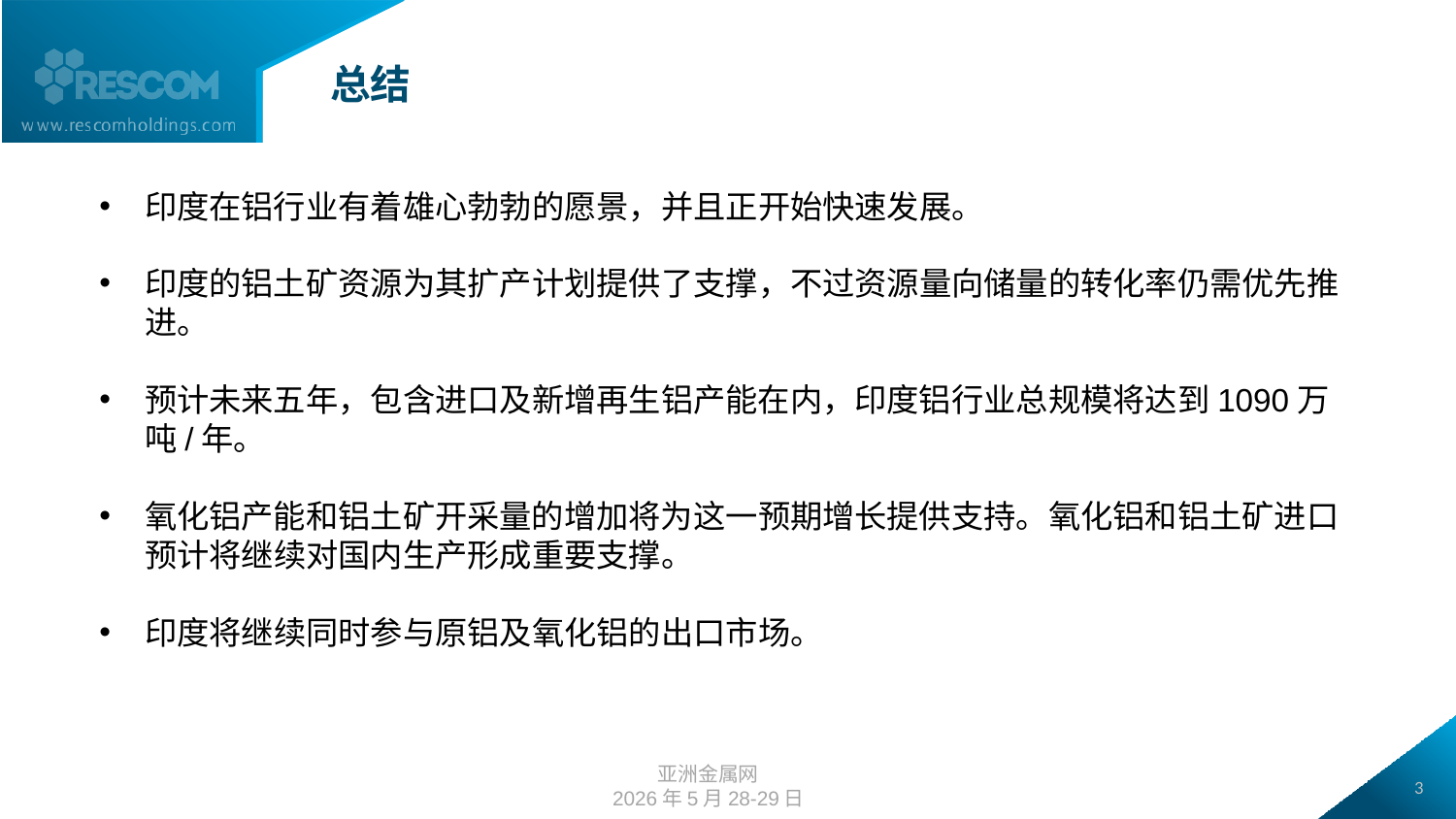

# 总结
印度在铝行业有着雄心勃勃的愿景，并且正开始快速发展。

印度的铝土矿资源为其扩产计划提供了支撑，不过资源量向储量的转化率仍需优先推进。

预计未来五年，包含进口及新增再生铝产能在内，印度铝行业总规模将达到1090万吨/年。

氧化铝产能和铝土矿开采量的增加将为这一预期增长提供支持。氧化铝和铝土矿进口预计将继续对国内生产形成重要支撑。

印度将继续同时参与原铝及氧化铝的出口市场。
亚洲金属网
2026年5月28-29日
3